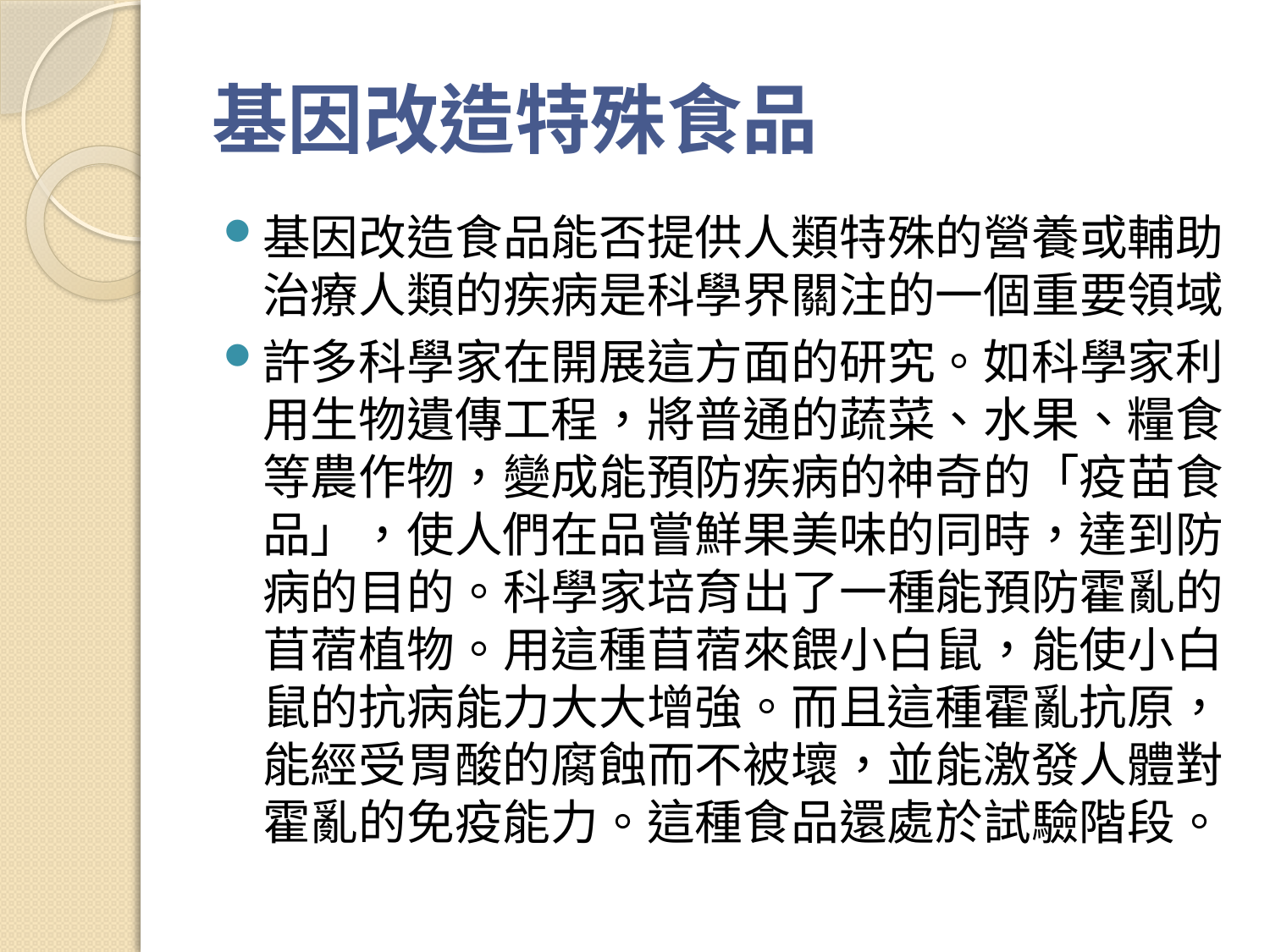

# 基因改造特殊食品
基因改造食品能否提供人類特殊的營養或輔助治療人類的疾病是科學界關注的一個重要領域
許多科學家在開展這方面的研究。如科學家利用生物遺傳工程，將普通的蔬菜、水果、糧食等農作物，變成能預防疾病的神奇的「疫苗食品」，使人們在品嘗鮮果美味的同時，達到防病的目的。科學家培育出了一種能預防霍亂的苜蓿植物。用這種苜蓿來餵小白鼠，能使小白鼠的抗病能力大大增強。而且這種霍亂抗原，能經受胃酸的腐蝕而不被壞，並能激發人體對霍亂的免疫能力。這種食品還處於試驗階段。